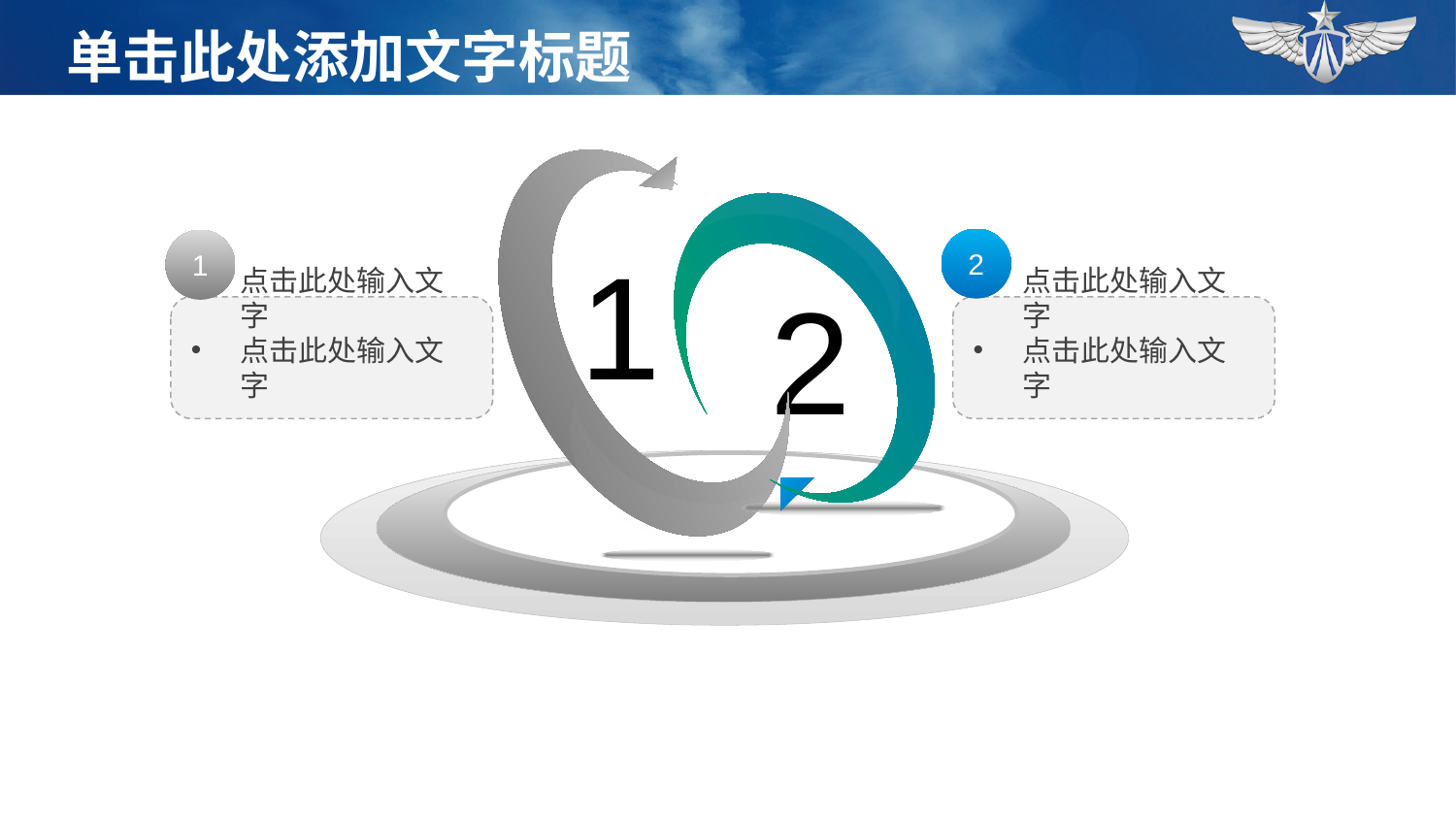

1
2
1
2
点击此处输入文字
点击此处输入文字
点击此处输入文字
点击此处输入文字